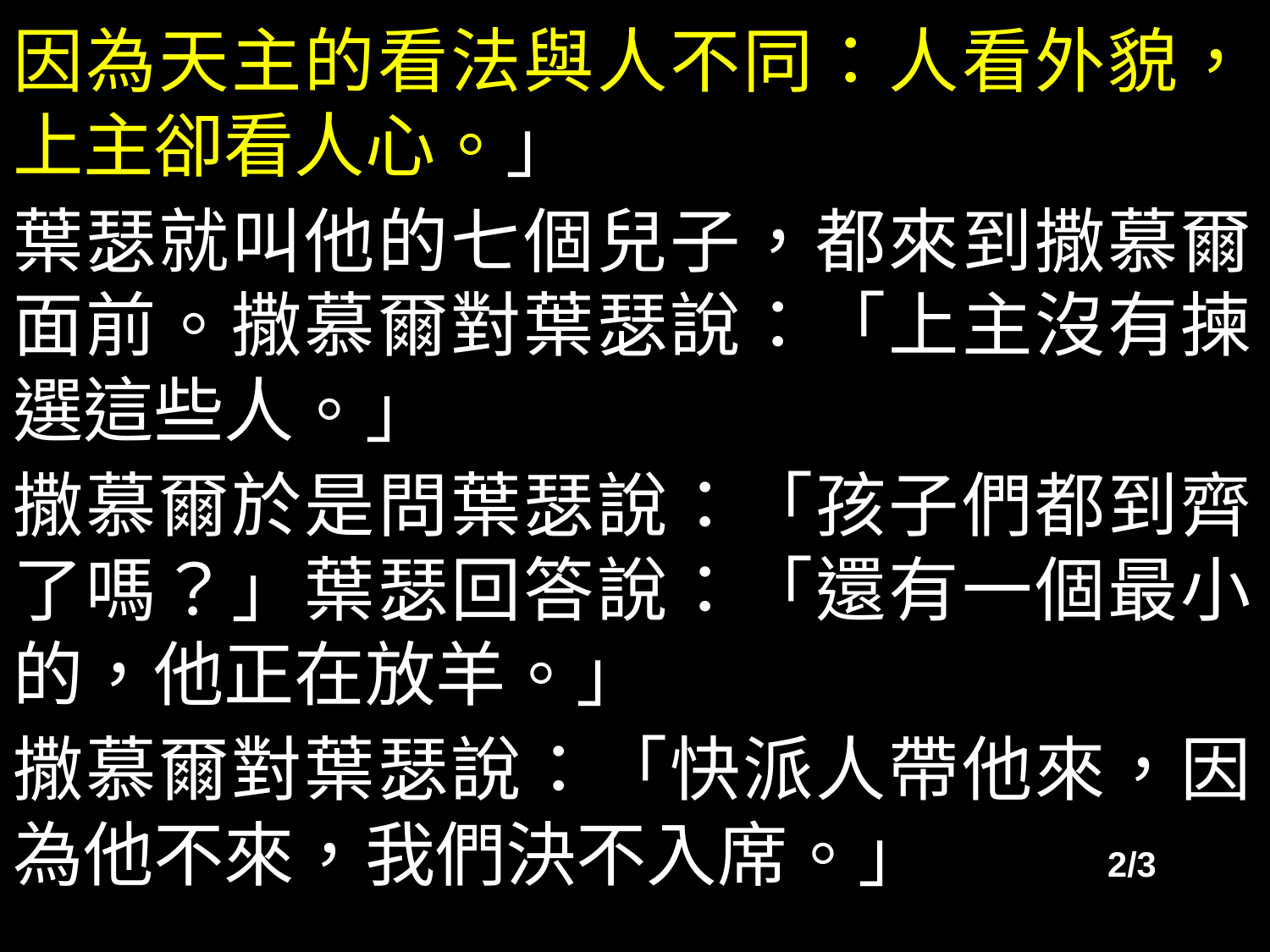

因為天主的看法與人不同：人看外貌，上主卻看人心。」
葉瑟就叫他的七個兒子，都來到撒慕爾面前。撒慕爾對葉瑟說：「上主沒有揀選這些人。」
撒慕爾於是問葉瑟說：「孩子們都到齊了嗎？」葉瑟回答說：「還有一個最小的，他正在放羊。」
撒慕爾對葉瑟說：「快派人帶他來，因為他不來，我們決不入席。」
2/3